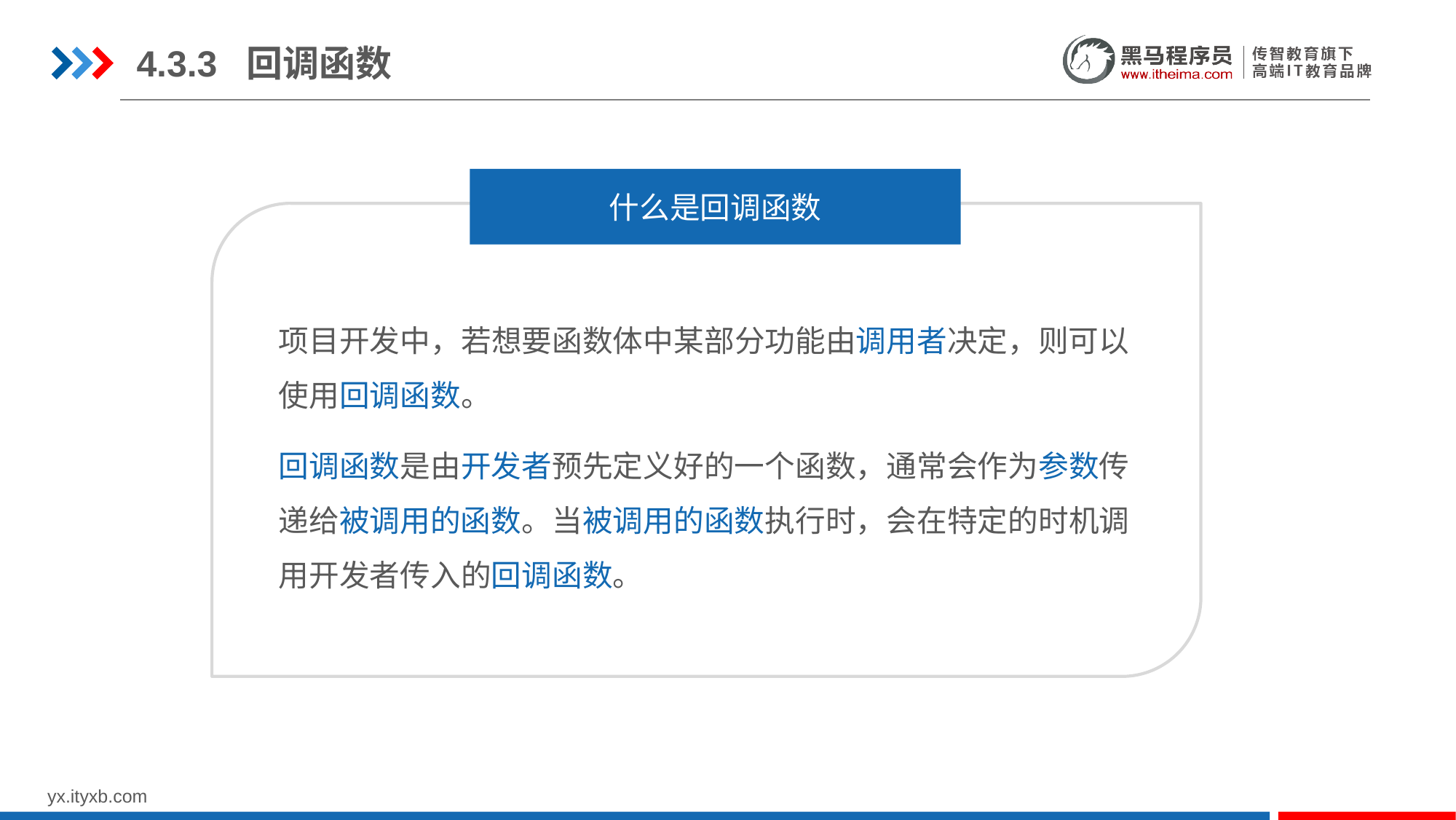

4.3.3  回调函数
什么是回调函数

项目开发中，若想要函数体中某部分功能由调用者决定，则可以使用回调函数。

回调函数是由开发者预先定义好的一个函数，通常会作为参数传递给被调用的函数。当被调用的函数执行时，会在特定的时机调用开发者传入的回调函数。